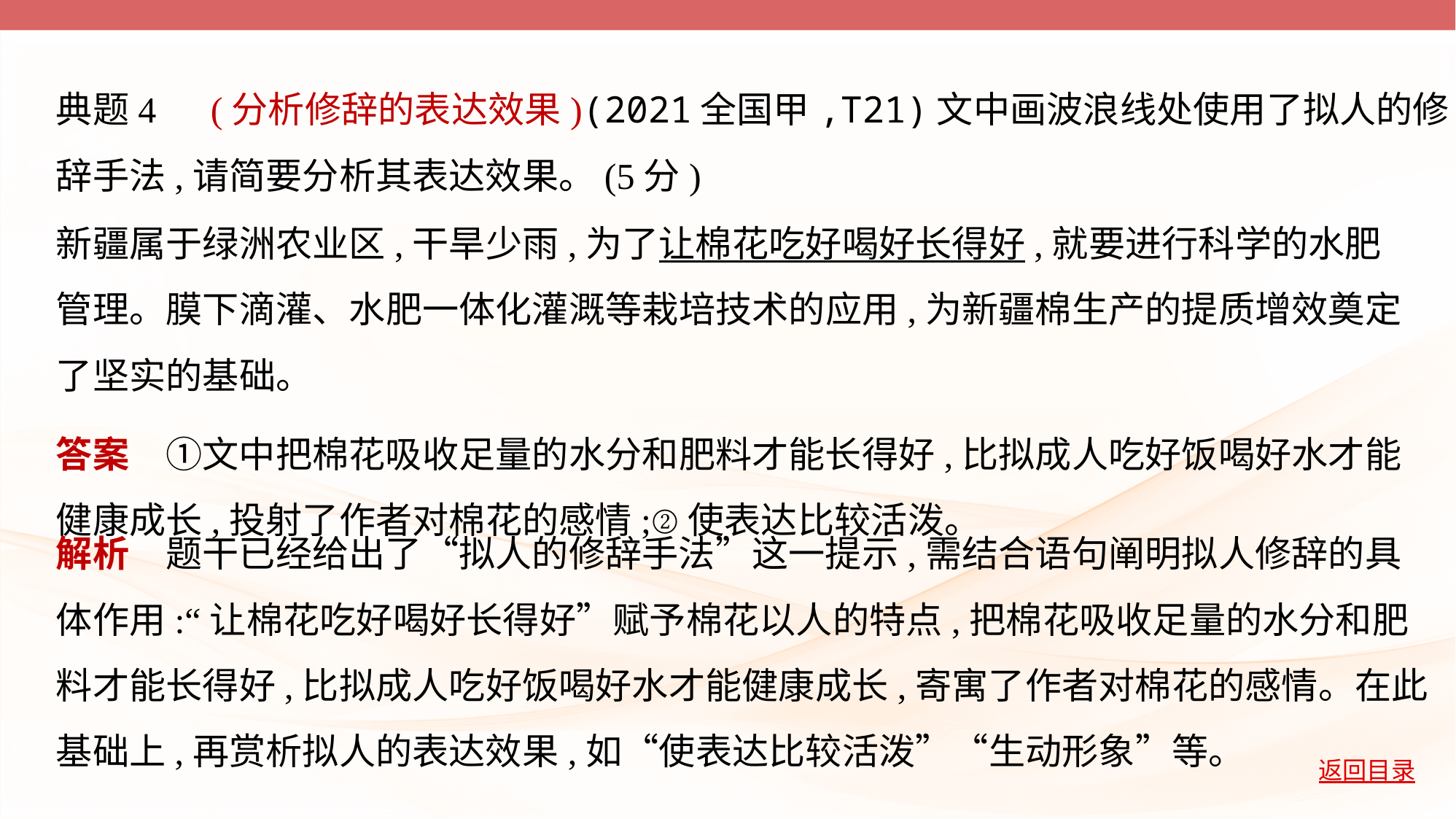

典题4　(分析修辞的表达效果)(2021全国甲,T21)文中画波浪线处使用了拟人的修
辞手法,请简要分析其表达效果。(5分)
新疆属于绿洲农业区,干旱少雨,为了让棉花吃好喝好长得好,就要进行科学的水肥
管理。膜下滴灌、水肥一体化灌溉等栽培技术的应用,为新疆棉生产的提质增效奠定
了坚实的基础。
答案　①文中把棉花吸收足量的水分和肥料才能长得好,比拟成人吃好饭喝好水才能
健康成长,投射了作者对棉花的感情;②使表达比较活泼。

解析　题干已经给出了“拟人的修辞手法”这一提示,需结合语句阐明拟人修辞的具
体作用:“让棉花吃好喝好长得好”赋予棉花以人的特点,把棉花吸收足量的水分和肥
料才能长得好,比拟成人吃好饭喝好水才能健康成长,寄寓了作者对棉花的感情。在此
基础上,再赏析拟人的表达效果,如“使表达比较活泼”“生动形象”等。